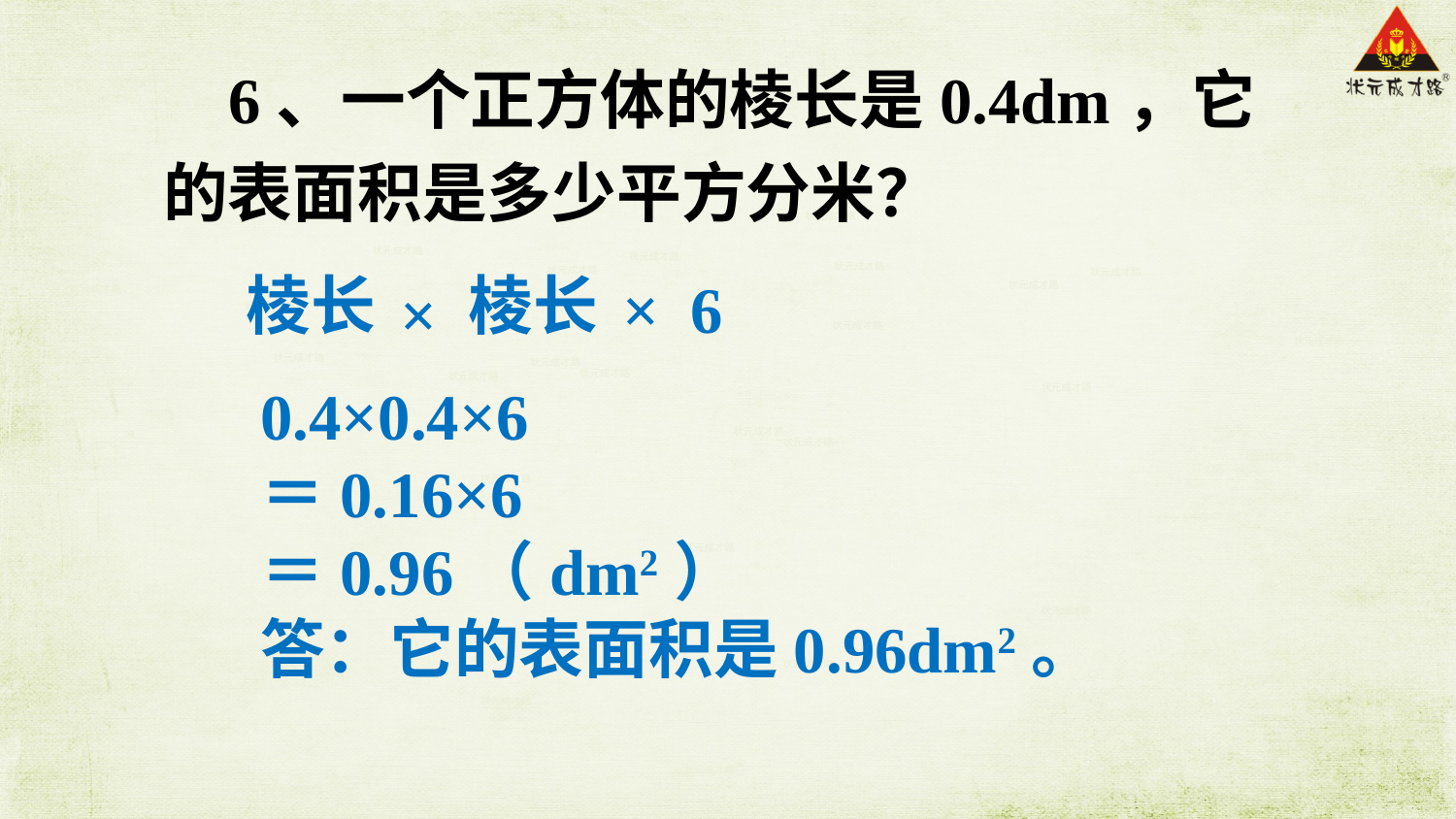

6、一个正方体的棱长是0.4dm，它的表面积是多少平方分米？
棱长
棱长
6
×
×
0.4×0.4×6
＝0.16×6
＝0.96（dm2）
答：它的表面积是0.96dm2。